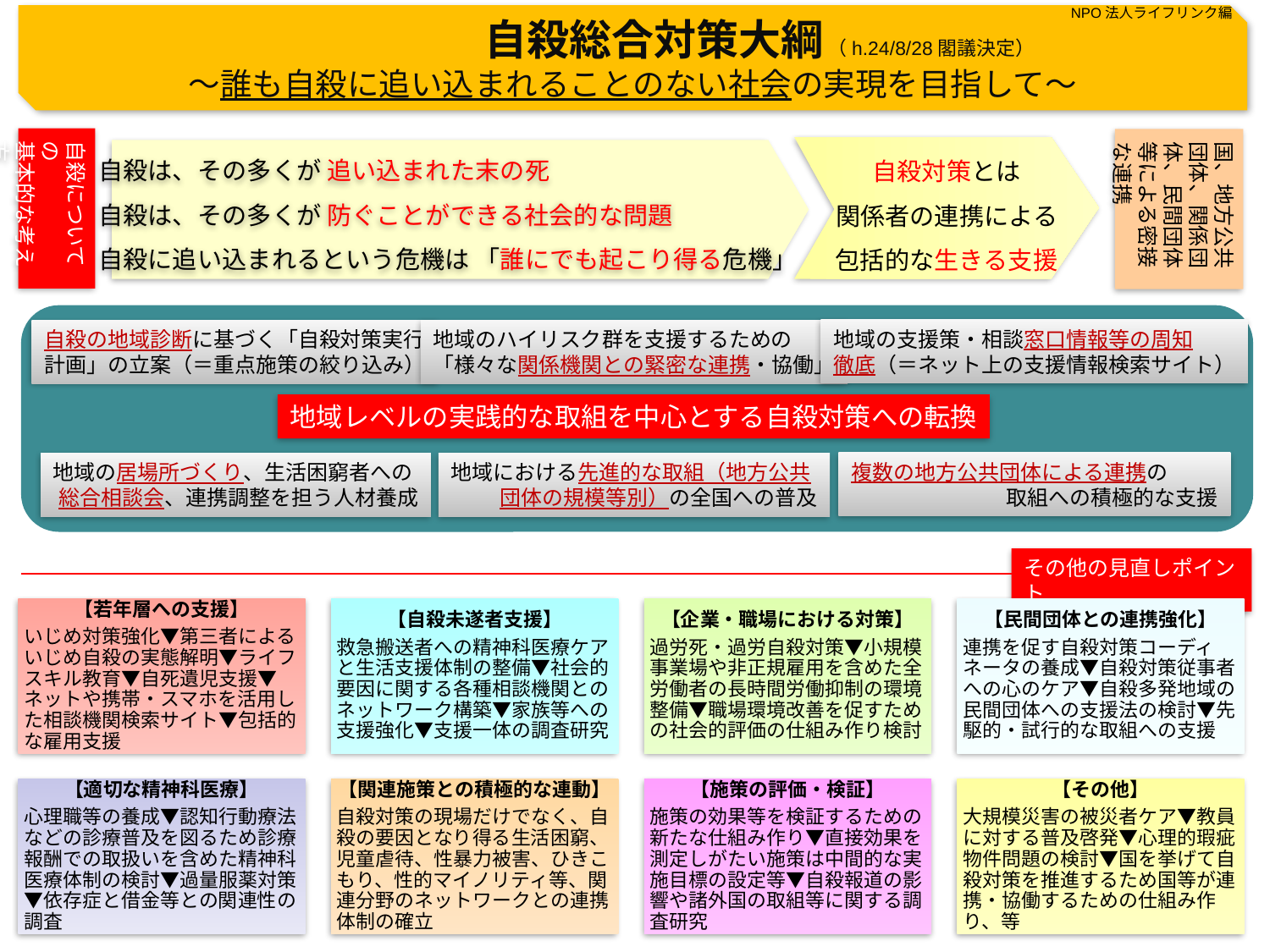

NPO法人ライフリンク編
　　　　　　自殺総合対策大綱 （h.24/8/28閣議決定）
～誰も自殺に追い込まれることのない社会の実現を目指して～
自殺についての
基本的な考え方
国、地方公共団体、関係団体、民間団体等による密接な連携
自殺は、その多くが 追い込まれた末の死
自殺は、その多くが 防ぐことができる社会的な問題
自殺に追い込まれるという危機は 「誰にでも起こり得る危機」
自殺対策とは
関係者の連携による
包括的な生きる支援

地域の支援策・相談窓口情報等の周知
徹底（＝ネット上の支援情報検索サイト）
地域のハイリスク群を支援するための
「様々な関係機関との緊密な連携・協働」
自殺の地域診断に基づく「自殺対策実行
計画」の立案（＝重点施策の絞り込み）
地域レベルの実践的な取組を中心とする自殺対策への転換
複数の地方公共団体による連携の
取組への積極的な支援
地域における先進的な取組（地方公共
団体の規模等別）の全国への普及
地域の居場所づくり、生活困窮者への
総合相談会、連携調整を担う人材養成
その他の見直しポイント
【若年層への支援】
いじめ対策強化▼第三者によるいじめ自殺の実態解明▼ライフスキル教育▼自死遺児支援▼ネットや携帯・スマホを活用した相談機関検索サイト▼包括的な雇用支援
【自殺未遂者支援】
救急搬送者への精神科医療ケアと生活支援体制の整備▼社会的要因に関する各種相談機関とのネットワーク構築▼家族等への支援強化▼支援一体の調査研究
【企業・職場における対策】
過労死・過労自殺対策▼小規模事業場や非正規雇用を含めた全労働者の長時間労働抑制の環境整備▼職場環境改善を促すための社会的評価の仕組み作り検討
【民間団体との連携強化】
連携を促す自殺対策コーディネータの養成▼自殺対策従事者への心のケア▼自殺多発地域の民間団体への支援法の検討▼先駆的・試行的な取組への支援
【適切な精神科医療】
心理職等の養成▼認知行動療法などの診療普及を図るため診療報酬での取扱いを含めた精神科医療体制の検討▼過量服薬対策▼依存症と借金等との関連性の調査
【関連施策との積極的な連動】
自殺対策の現場だけでなく、自殺の要因となり得る生活困窮、児童虐待、性暴力被害、ひきこもり、性的マイノリティ等、関連分野のネットワークとの連携体制の確立
【施策の評価・検証】
施策の効果等を検証するための新たな仕組み作り▼直接効果を測定しがたい施策は中間的な実施目標の設定等▼自殺報道の影響や諸外国の取組等に関する調査研究
【その他】
大規模災害の被災者ケア▼教員に対する普及啓発▼心理的瑕疵物件問題の検討▼国を挙げて自殺対策を推進するため国等が連携・協働するための仕組み作り、等